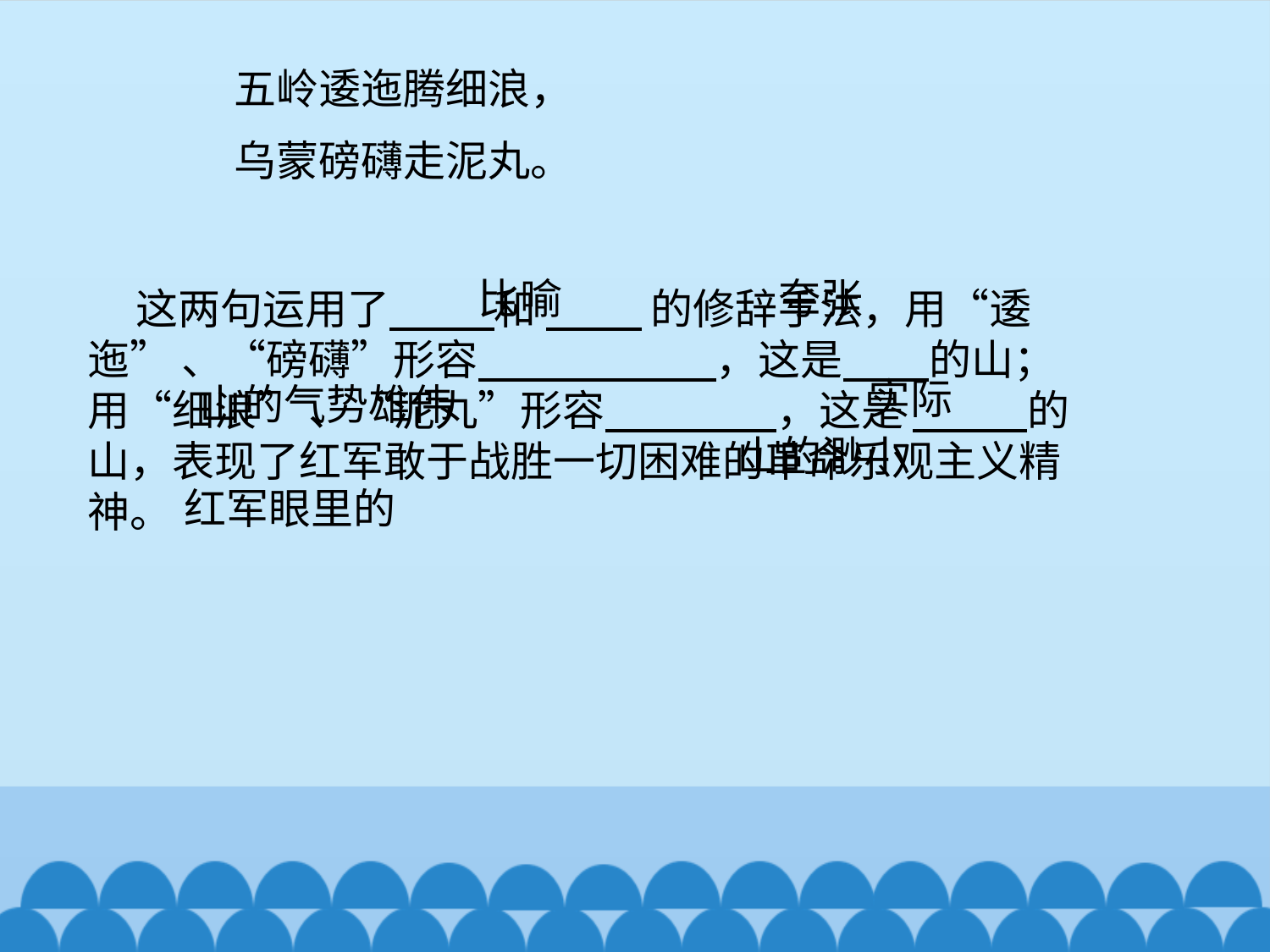

五岭逶迤腾细浪，
乌蒙磅礴走泥丸。
比喻
夸张
    这两句运用了           和            的修辞手法，用“逶迤” 、“磅礴”形容                         ，这是         的山；用“细浪” 、“泥丸”形容                  ，这是             的山，表现了红军敢于战胜一切困难的革命乐观主义精神。
实际
山的气势雄伟
山的渺小
红军眼里的